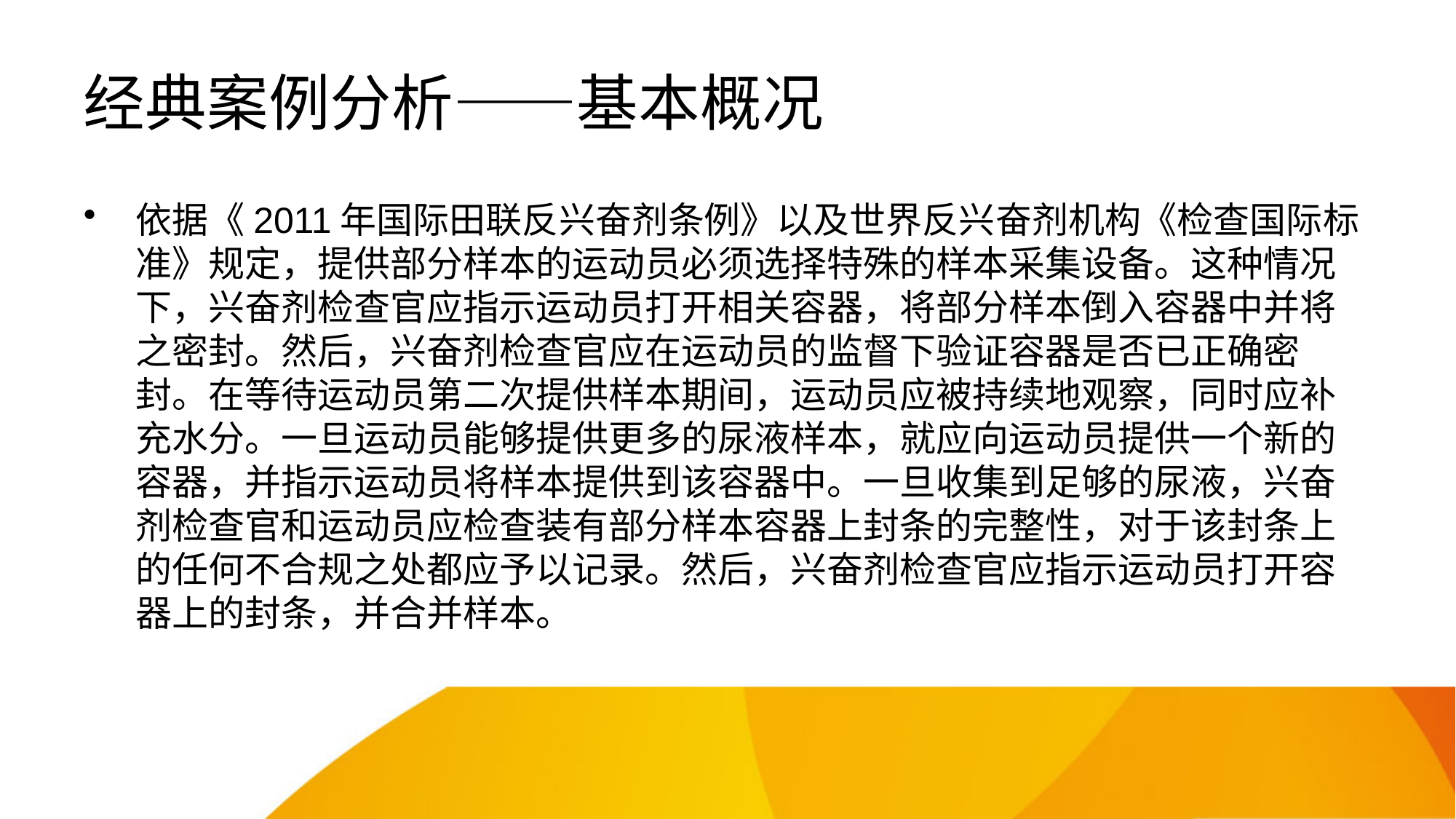

# 经典案例分析——基本概况
依据《2011年国际田联反兴奋剂条例》以及世界反兴奋剂机构《检查国际标准》规定，提供部分样本的运动员必须选择特殊的样本采集设备。这种情况下，兴奋剂检查官应指示运动员打开相关容器，将部分样本倒入容器中并将之密封。然后，兴奋剂检查官应在运动员的监督下验证容器是否已正确密封。在等待运动员第二次提供样本期间，运动员应被持续地观察，同时应补充水分。一旦运动员能够提供更多的尿液样本，就应向运动员提供一个新的容器，并指示运动员将样本提供到该容器中。一旦收集到足够的尿液，兴奋剂检查官和运动员应检查装有部分样本容器上封条的完整性，对于该封条上的任何不合规之处都应予以记录。然后，兴奋剂检查官应指示运动员打开容器上的封条，并合并样本。